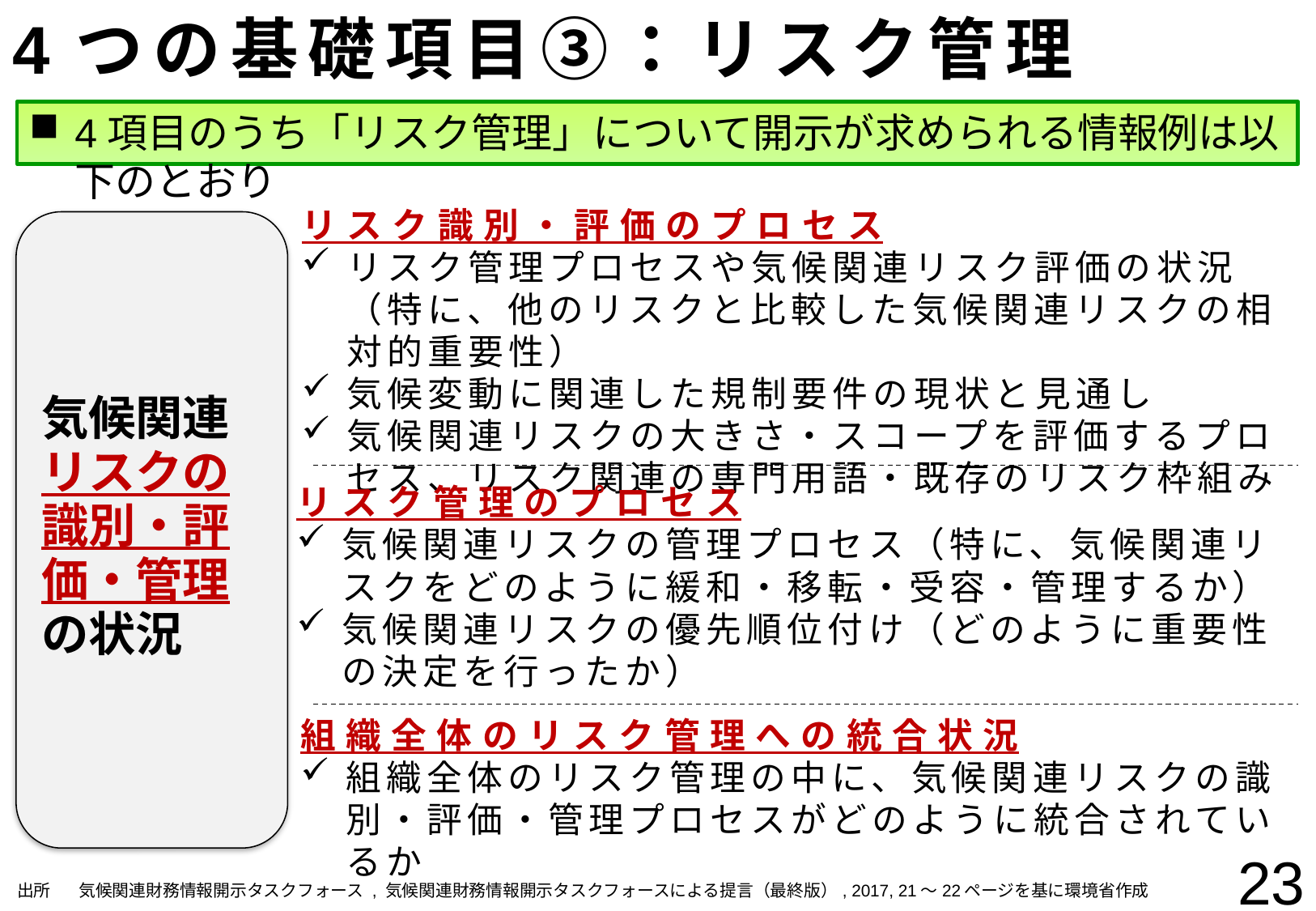

# 4つの基礎項目③：リスク管理
4項目のうち「リスク管理」について開示が求められる情報例は以下のとおり
リスク識別・評価のプロセス
リスク管理プロセスや気候関連リスク評価の状況（特に、他のリスクと比較した気候関連リスクの相対的重要性）
気候変動に関連した規制要件の現状と見通し
気候関連リスクの大きさ・スコープを評価するプロセス、リスク関連の専門用語・既存のリスク枠組み
気候関連リスクの識別・評価・管理の状況
リスク管理のプロセス
気候関連リスクの管理プロセス（特に、気候関連リスクをどのように緩和・移転・受容・管理するか）
気候関連リスクの優先順位付け（どのように重要性の決定を行ったか）
組織全体のリスク管理への統合状況
組織全体のリスク管理の中に、気候関連リスクの識別・評価・管理プロセスがどのように統合されているか
23
| 出所 | 気候関連財務情報開示タスクフォース , 気候関連財務情報開示タスクフォースによる提言（最終版）, 2017, 21～22ページを基に環境省作成 |
| --- | --- |